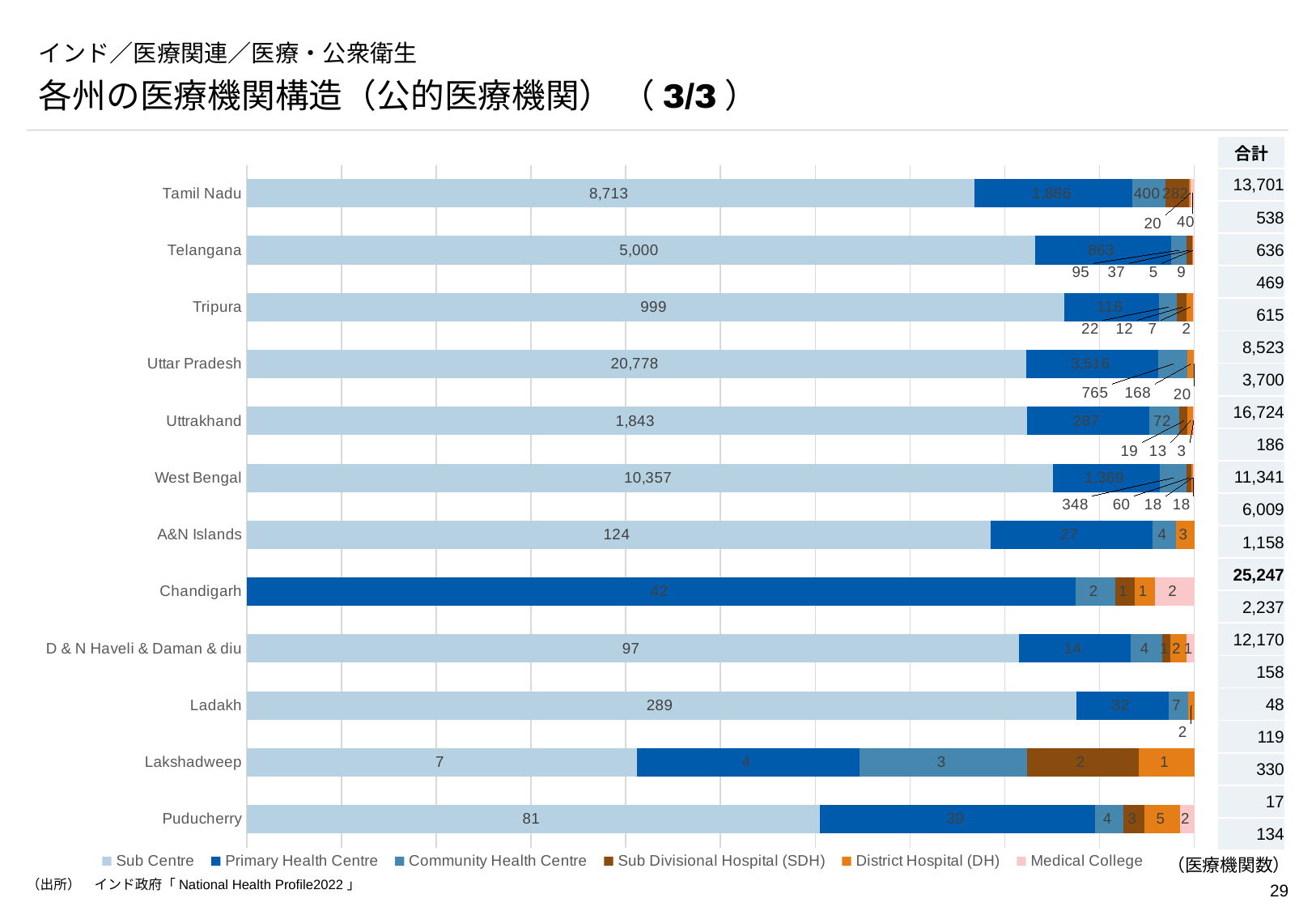

# インド／医療関連／医療・公衆衛生
各州の医療機関構造（公的医療機関） （3/3）
| 合計 |
| --- |
| 13,701 |
| 538 |
| 636 |
| 469 |
| 615 |
| 8,523 |
| 3,700 |
| 16,724 |
| 186 |
| 11,341 |
| 6,009 |
| 1,158 |
| 25,247 |
| 2,237 |
| 12,170 |
| 158 |
| 48 |
| 119 |
| 330 |
| 17 |
| 134 |

[unsupported chart]

（医療機関数）
（出所）　インド政府「National Health Profile2022」